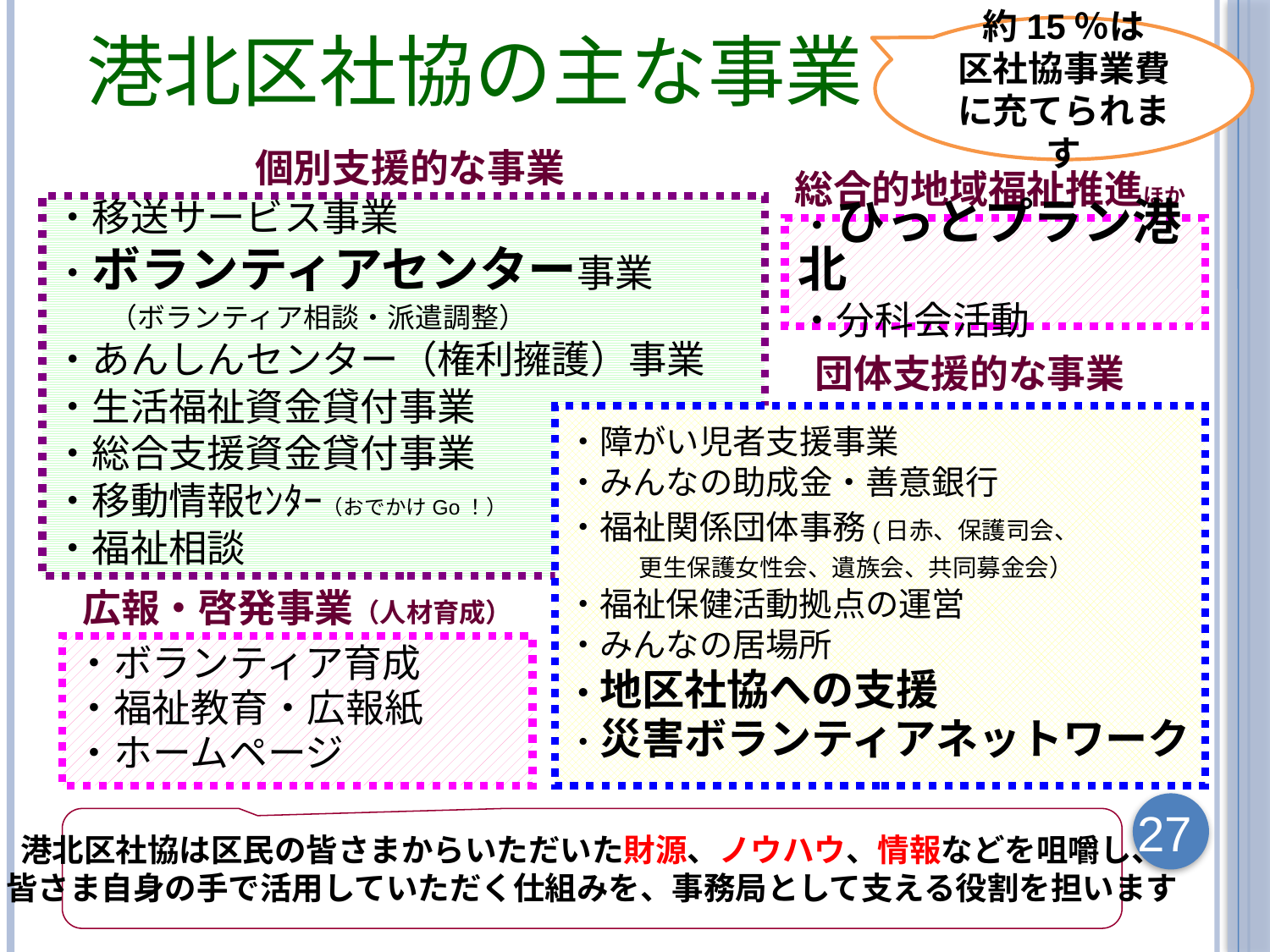

# 港北区社協の主な事業
約15％は
区社協事業費に充てられます
個別支援的な事業
総合的地域福祉推進ほか
・移送サービス事業
・ボランティアセンター事業
　　（ボランティア相談・派遣調整）
・あんしんセンター（権利擁護）事業
・生活福祉資金貸付事業
・総合支援資金貸付事業
・移動情報ｾﾝﾀｰ（おでかけGo！）
・福祉相談
・ひっとプラン港北
・分科会活動
団体支援的な事業
・障がい児者支援事業
・みんなの助成金・善意銀行
・福祉関係団体事務(日赤、保護司会、
　　　更生保護女性会、遺族会、共同募金会）
・福祉保健活動拠点の運営
・みんなの居場所
・地区社協への支援
・災害ボランティアネットワーク
広報・啓発事業（人材育成）
・ボランティア育成
・福祉教育・広報紙
・ホームページ
27
港北区社協は区民の皆さまからいただいた財源、ノウハウ、情報などを咀嚼し、
皆さま自身の手で活用していただく仕組みを、事務局として支える役割を担います